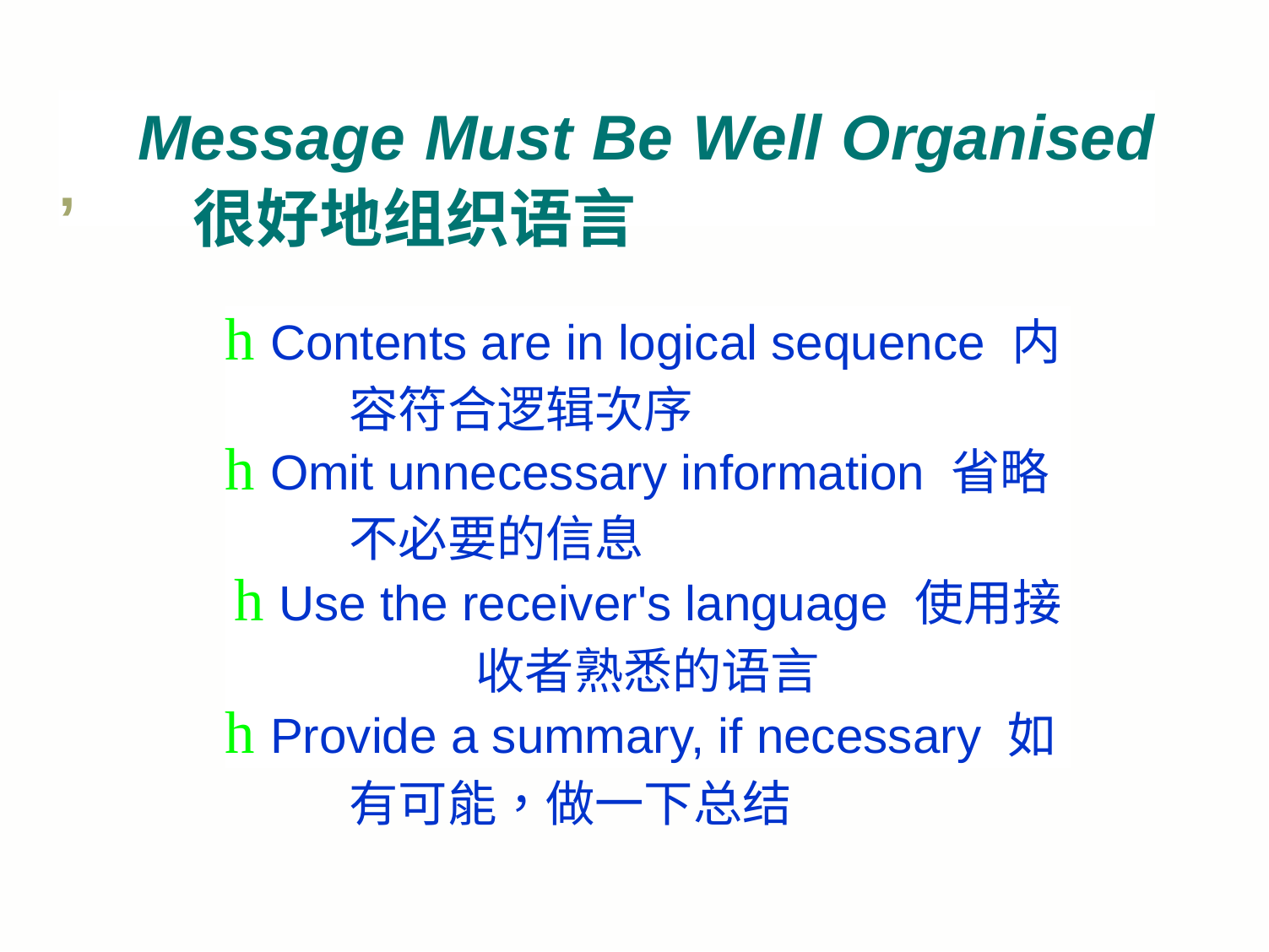

Message Must Be Well Organised ’      很好地组织语言
h Contents are in logical sequence 内容符合逻辑次序
h Omit unnecessary information 省略不必要的信息
h Use the receiver's language 使用接收者熟悉的语言
h Provide a summary, if necessary 如有可能，做一下总结